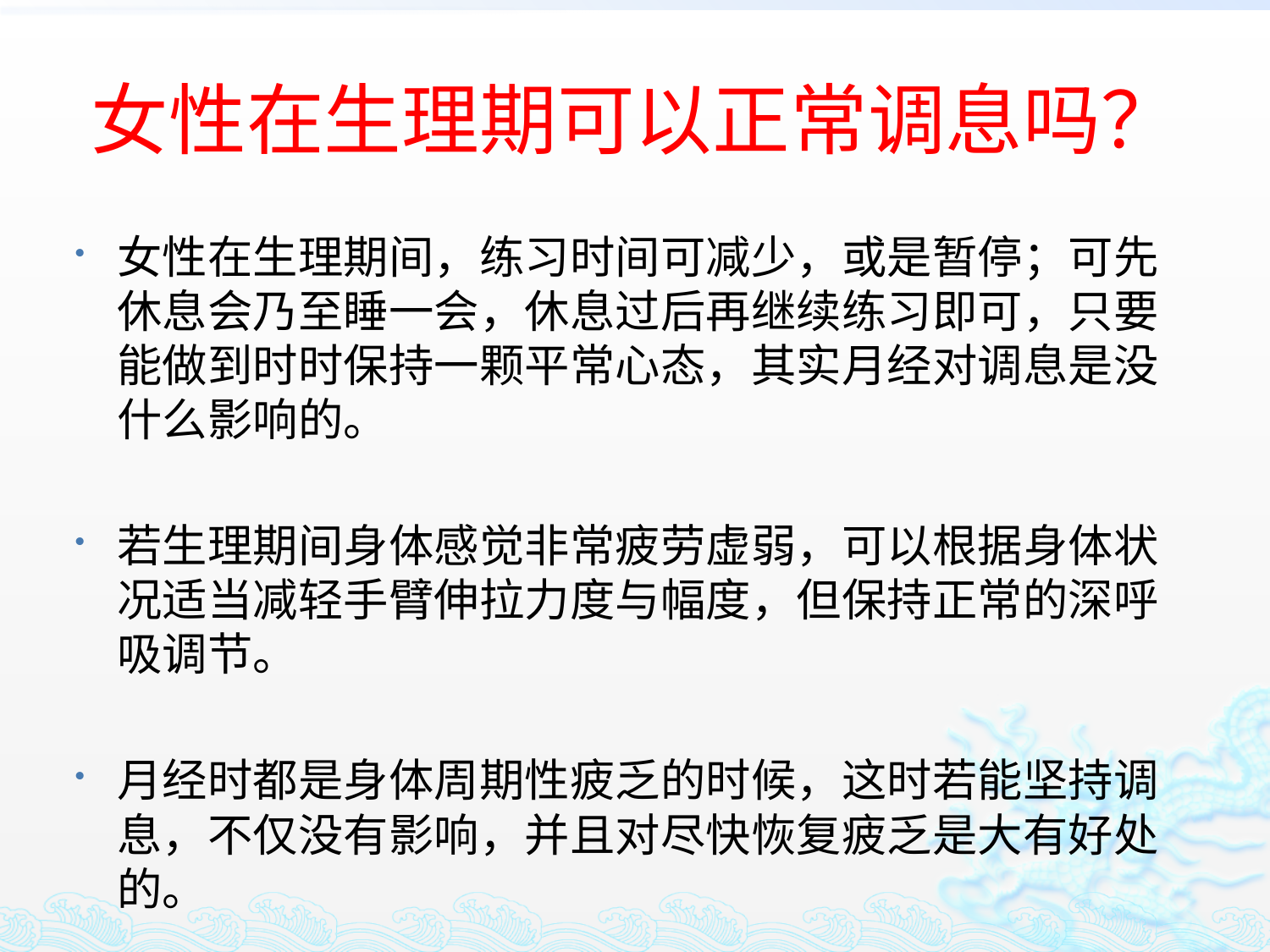

# 女性在生理期可以正常调息吗？
女性在生理期间，练习时间可减少，或是暂停；可先休息会乃至睡一会，休息过后再继续练习即可，只要能做到时时保持一颗平常心态，其实月经对调息是没什么影响的。

若生理期间身体感觉非常疲劳虚弱，可以根据身体状况适当减轻手臂伸拉力度与幅度，但保持正常的深呼吸调节。

月经时都是身体周期性疲乏的时候，这时若能坚持调息，不仅没有影响，并且对尽快恢复疲乏是大有好处的。